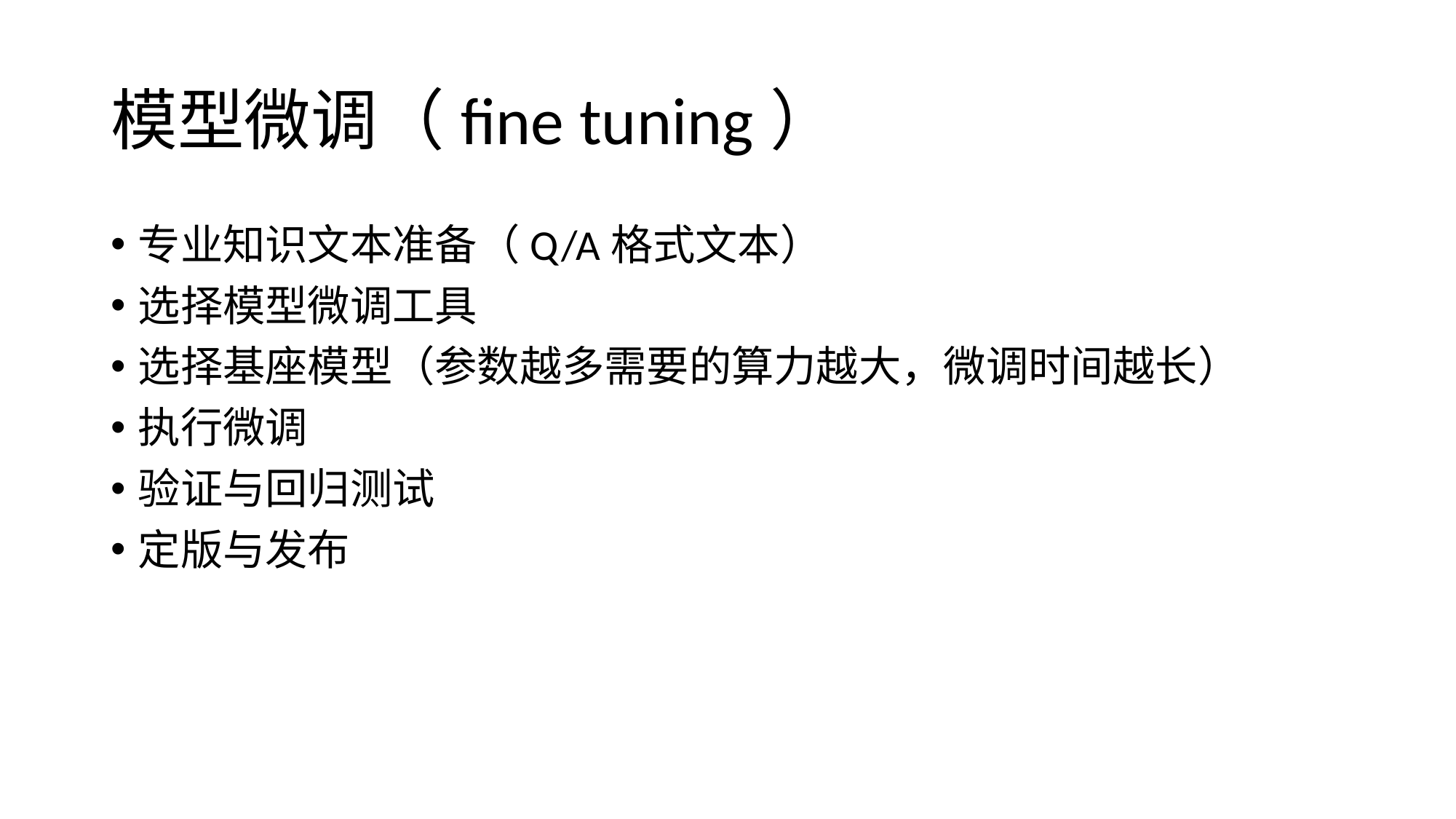

# 模型微调（fine tuning）
专业知识文本准备（Q/A格式文本）
选择模型微调工具
选择基座模型（参数越多需要的算力越大，微调时间越长）
执行微调
验证与回归测试
定版与发布